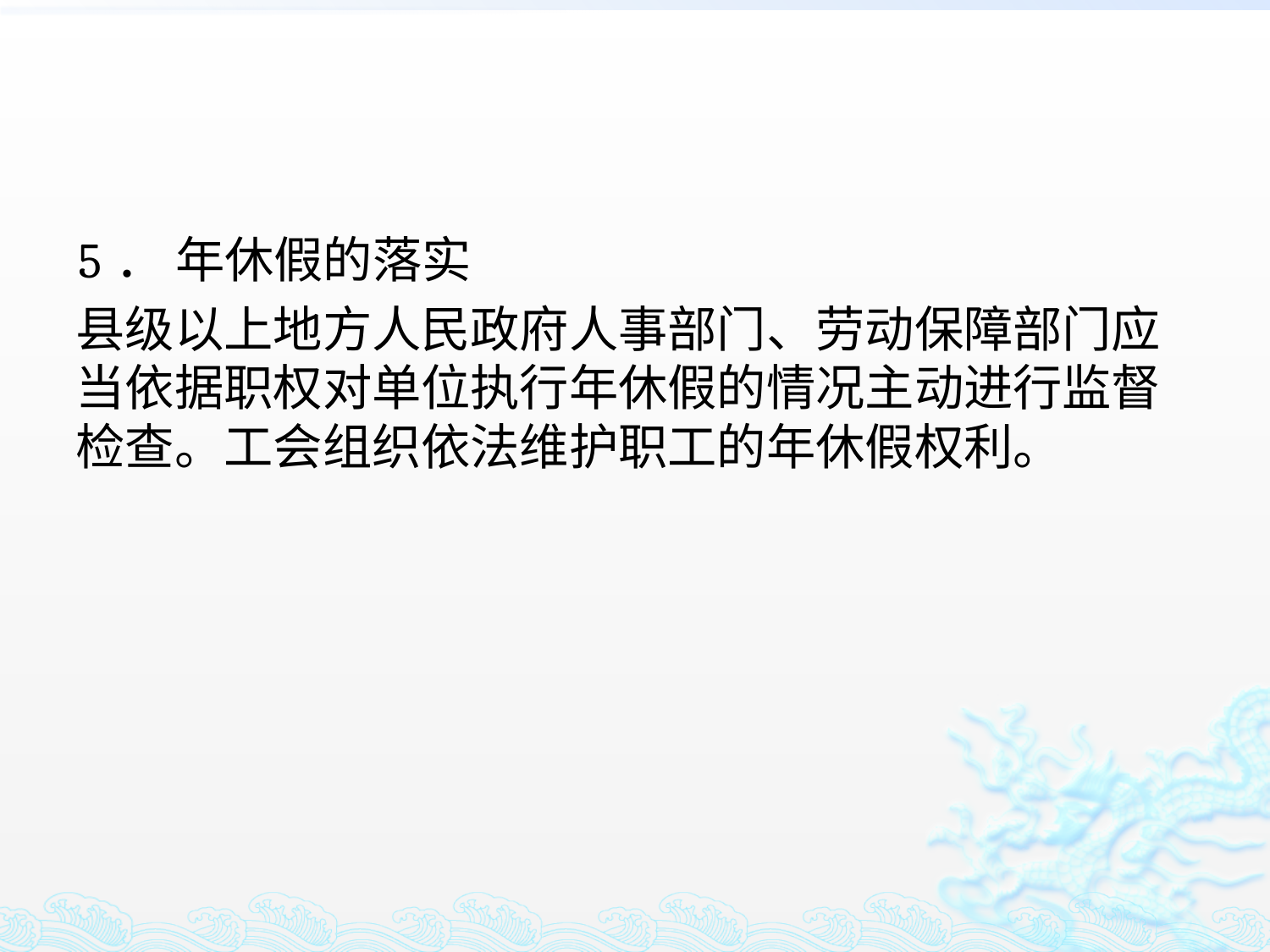

#
5． 年休假的落实
县级以上地方人民政府人事部门、劳动保障部门应当依据职权对单位执行年休假的情况主动进行监督检查。工会组织依法维护职工的年休假权利。